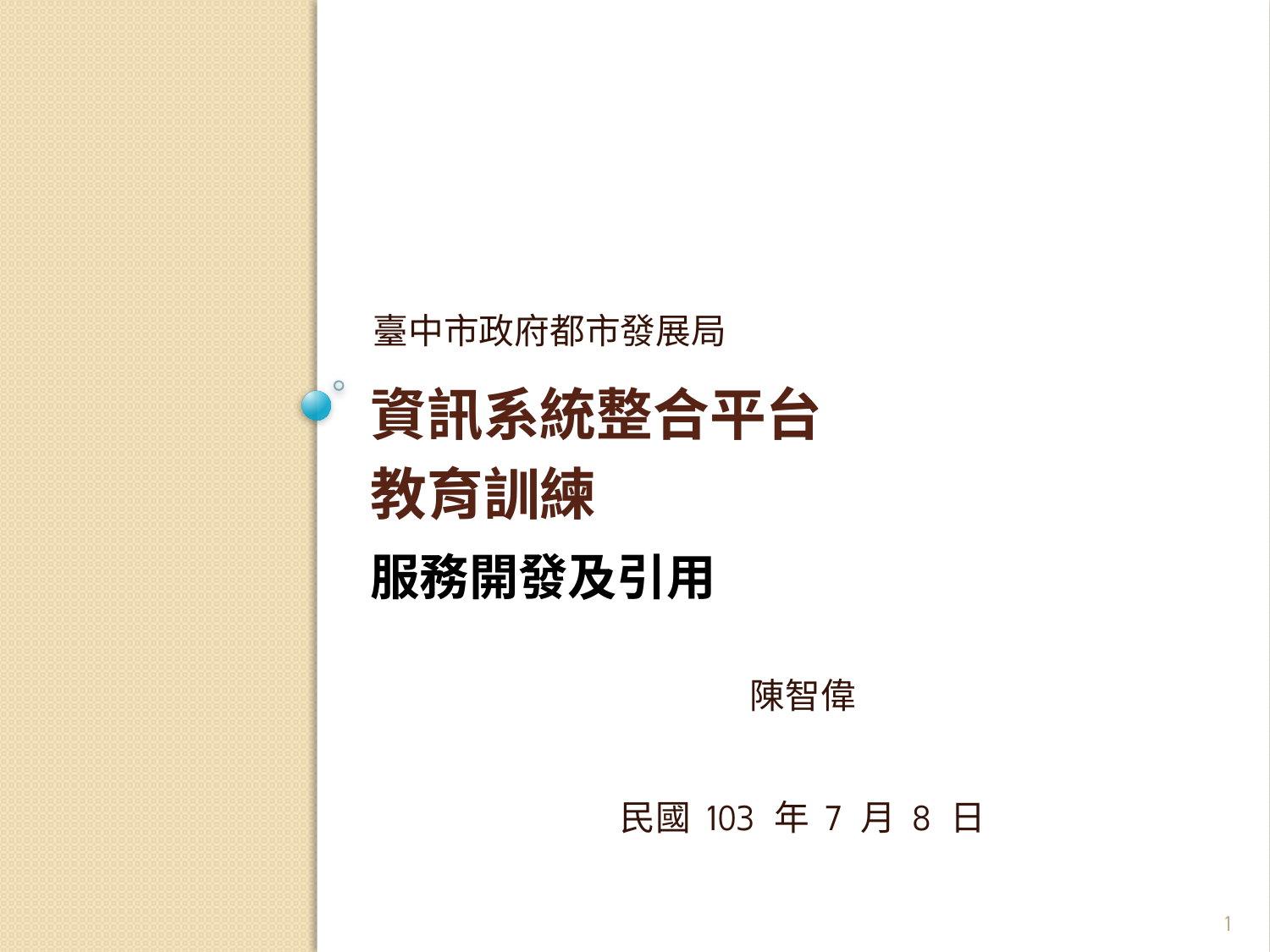

臺中市政府都市發展局
# 資訊系統整合平台 教育訓練 服務開發及引用
陳智偉

民國 103 年 7 月 8 日
1